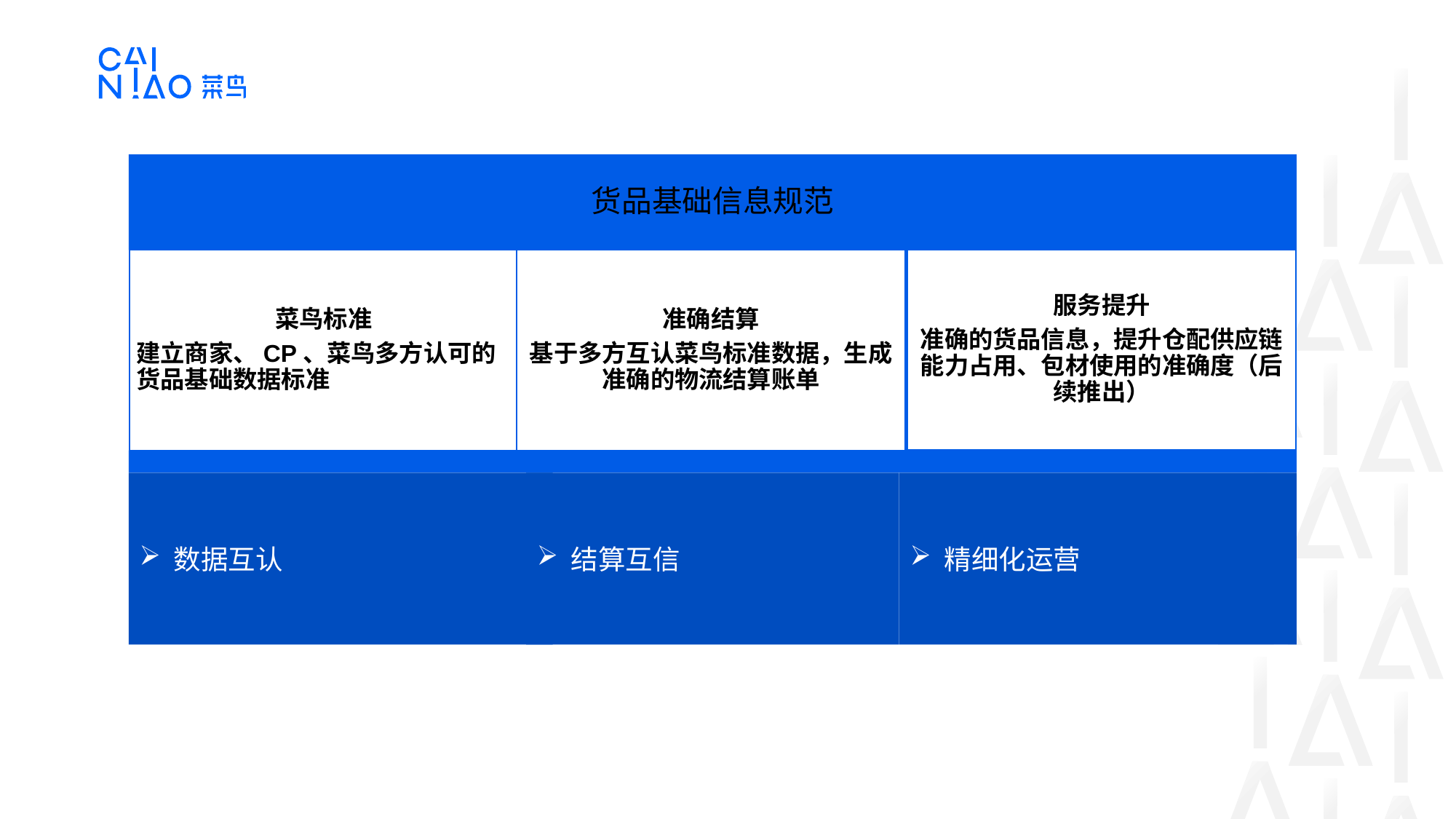

货品基础信息规范
菜鸟标准
建立商家、CP、菜鸟多方认可的货品基础数据标准
准确结算
基于多方互认菜鸟标准数据，生成准确的物流结算账单
服务提升
准确的货品信息，提升仓配供应链能力占用、包材使用的准确度（后续推出）
数据互认
结算互信
精细化运营